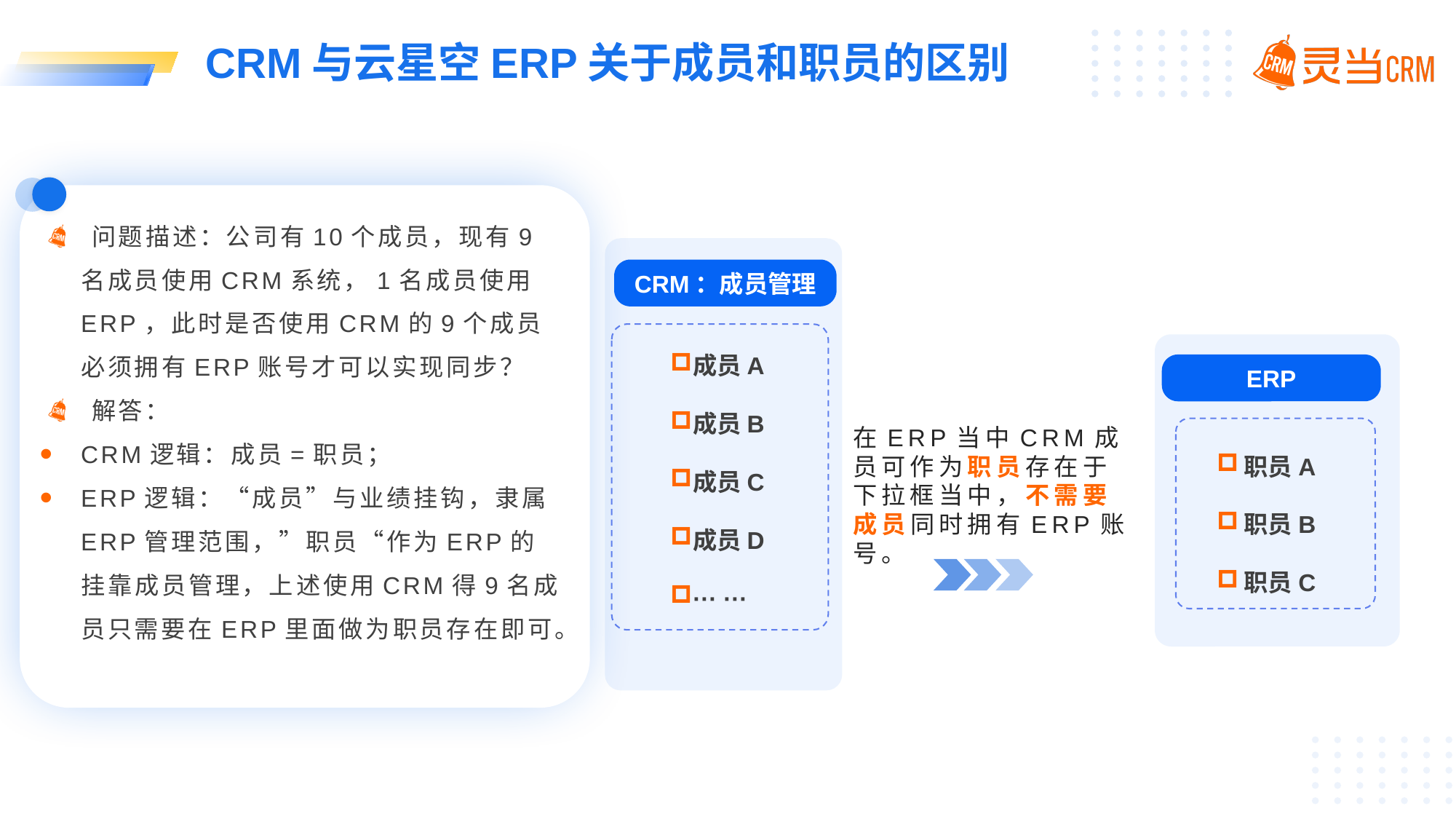

# CRM与云星空ERP关于成员和职员的区别

问题描述：公司有10个成员，现有9名成员使用CRM系统，1名成员使用ERP，此时是否使用CRM的9个成员必须拥有ERP账号才可以实现同步？
解答：
CRM逻辑：成员=职员；
ERP逻辑：“成员”与业绩挂钩，隶属ERP管理范围，”职员“作为ERP的挂靠成员管理，上述使用CRM得9名成员只需要在ERP里面做为职员存在即可。

CRM：成员管理
成员A
成员B
成员C
成员D
··· ···

ERP
职员A
职员B
职员C

在ERP当中CRM成员可作为职员存在于下拉框当中，不需要成员同时拥有ERP账号。